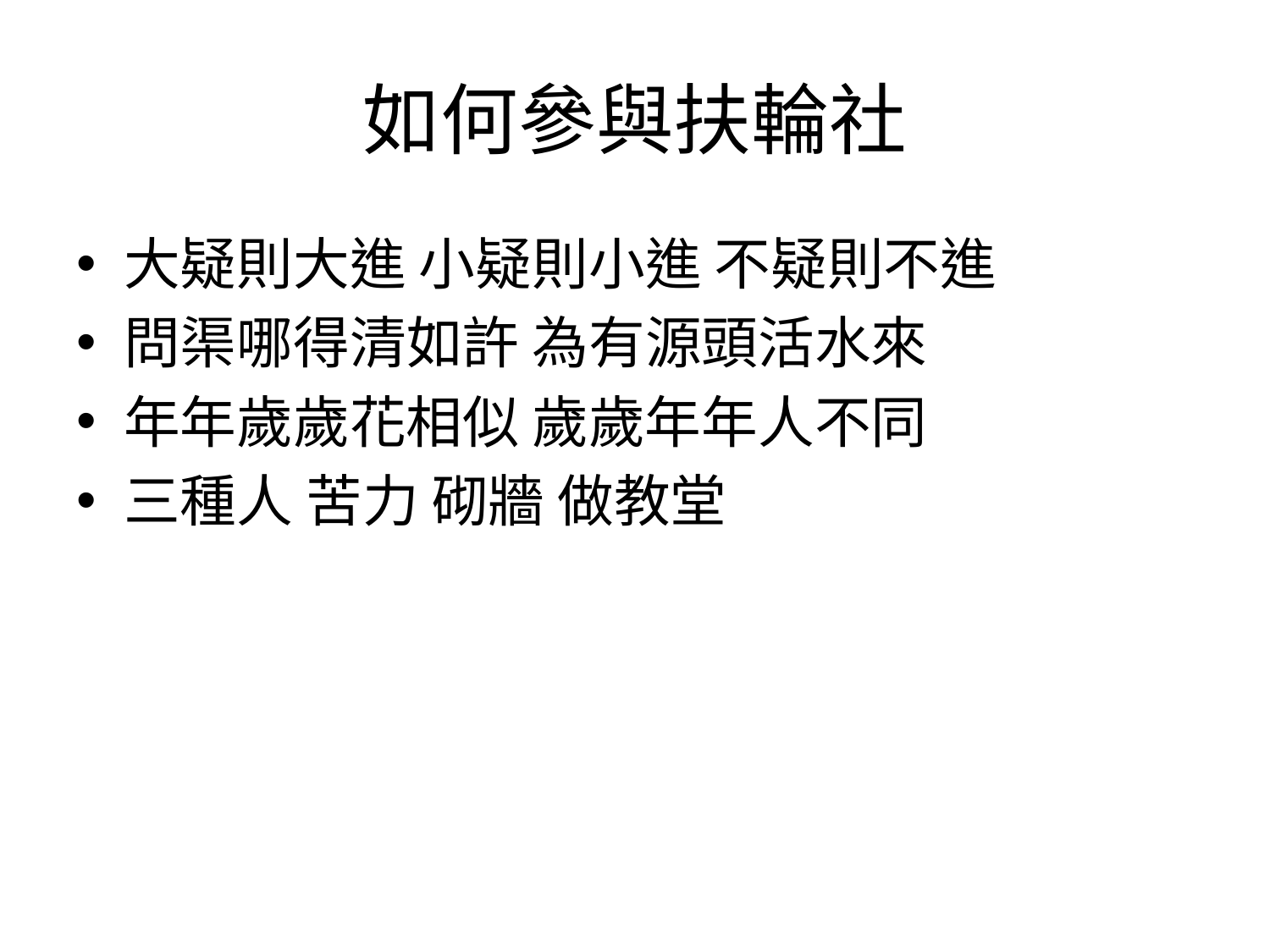

# 如何參與扶輪社
大疑則大進 小疑則小進 不疑則不進
問渠哪得清如許 為有源頭活水來
年年歲歲花相似 歲歲年年人不同
三種人 苦力 砌牆 做教堂